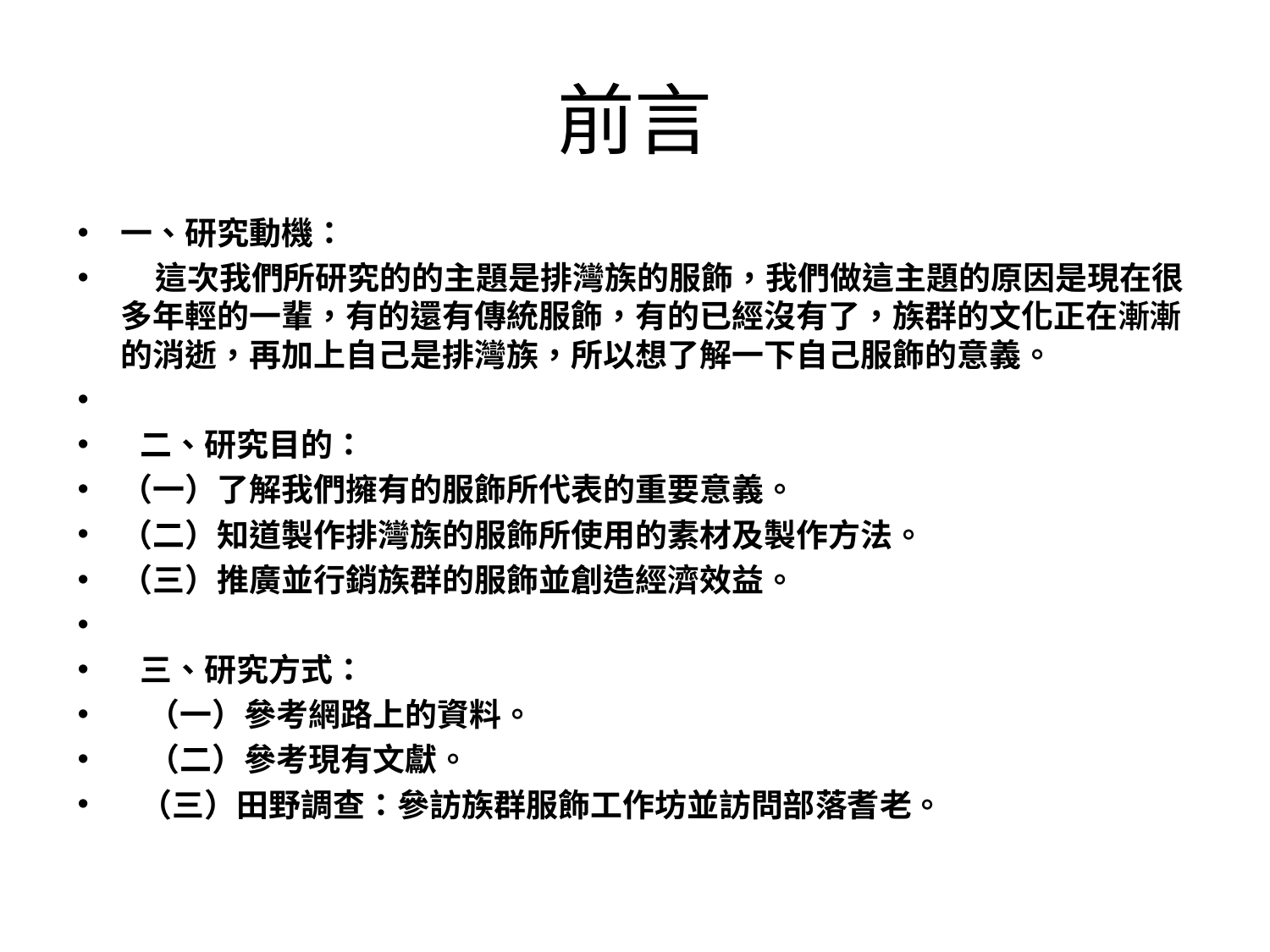

# 前言
一、研究動機：
    這次我們所研究的的主題是排灣族的服飾，我們做這主題的原因是現在很多年輕的一輩，有的還有傳統服飾，有的已經沒有了，族群的文化正在漸漸的消逝，再加上自己是排灣族，所以想了解一下自己服飾的意義。

  二、研究目的：
（一）了解我們擁有的服飾所代表的重要意義。
（二）知道製作排灣族的服飾所使用的素材及製作方法。
（三）推廣並行銷族群的服飾並創造經濟效益。

  三、研究方式：
   （一）參考網路上的資料。
   （二）參考現有文獻。
  （三）田野調查：參訪族群服飾工作坊並訪問部落耆老。